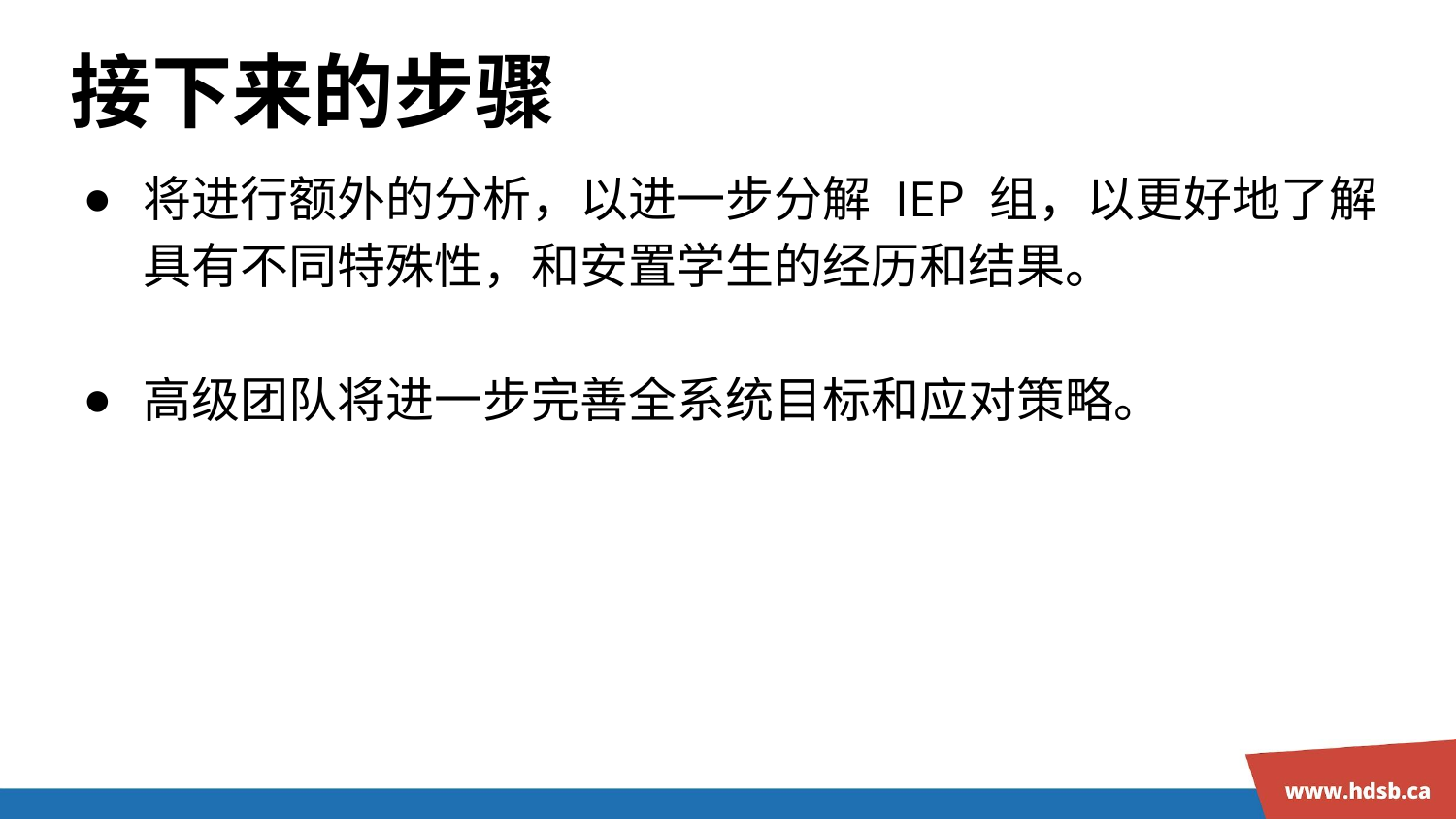

# 接下来的步骤
将进行额外的分析，以进一步分解 IEP 组，以更好地了解具有不同特殊性，和安置学生的经历和结果。

高级团队将进一步完善全系统目标和应对策略。